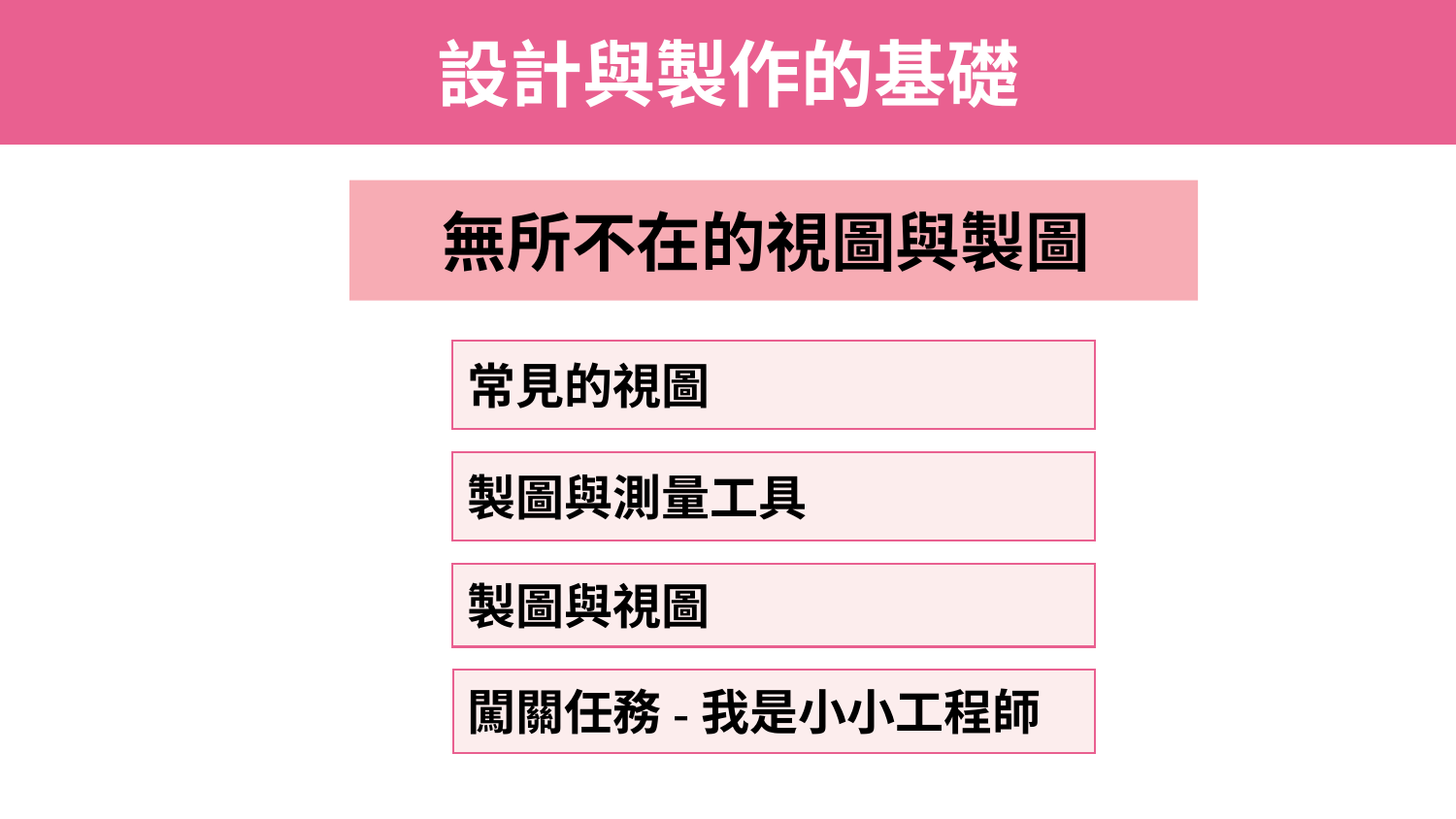

設計與製作的基礎
無所不在的視圖與製圖
常見的視圖
製圖與測量工具
製圖與視圖
闖關任務-我是小小工程師